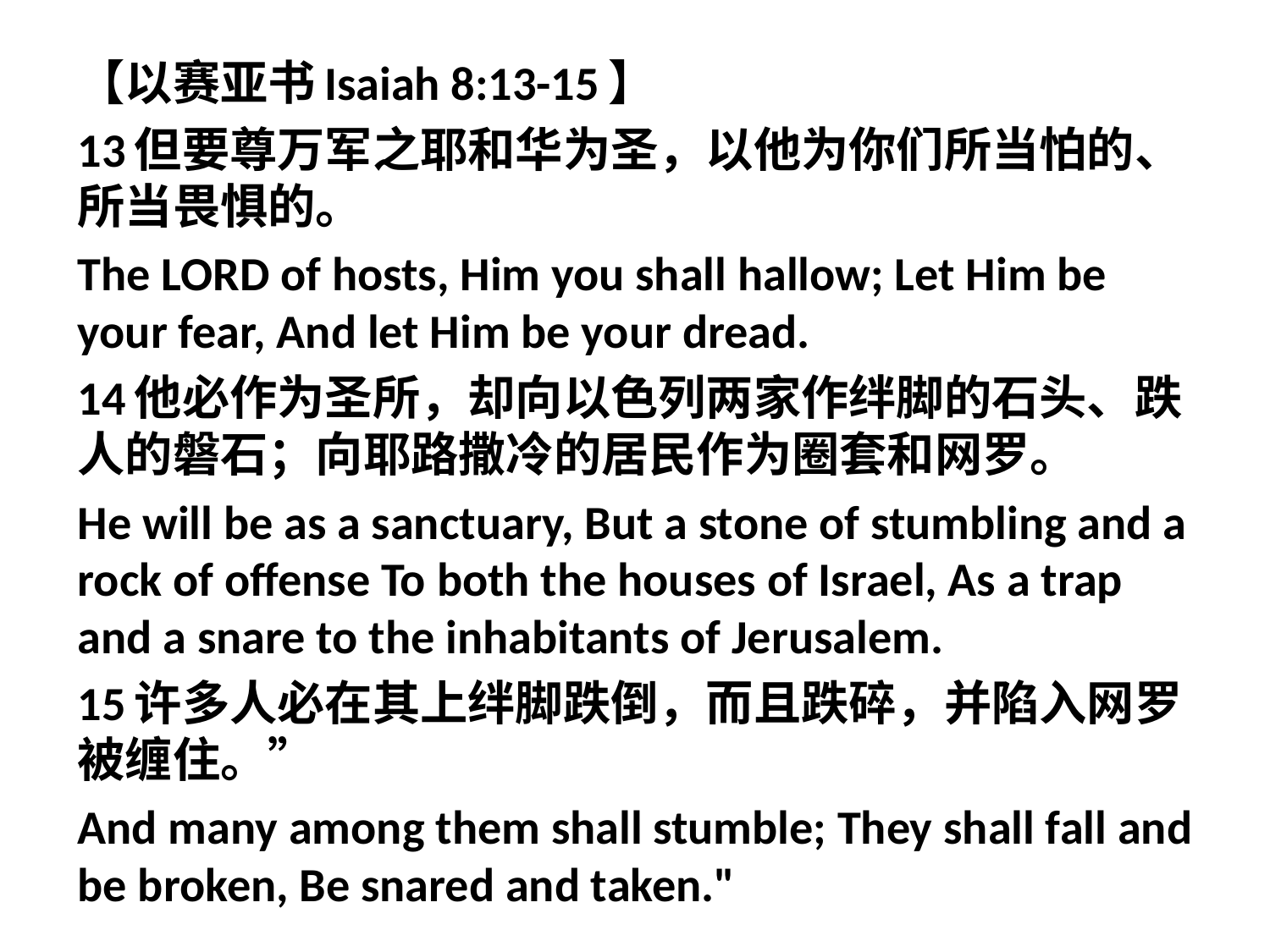

【以赛亚书Isaiah 8:13-15】
13但要尊万军之耶和华为圣，以他为你们所当怕的、所当畏惧的。
The LORD of hosts, Him you shall hallow; Let Him be your fear, And let Him be your dread.
14他必作为圣所，却向以色列两家作绊脚的石头、跌人的磐石；向耶路撒冷的居民作为圈套和网罗。
He will be as a sanctuary, But a stone of stumbling and a rock of offense To both the houses of Israel, As a trap and a snare to the inhabitants of Jerusalem.
15许多人必在其上绊脚跌倒，而且跌碎，并陷入网罗被缠住。”
And many among them shall stumble; They shall fall and be broken, Be snared and taken."